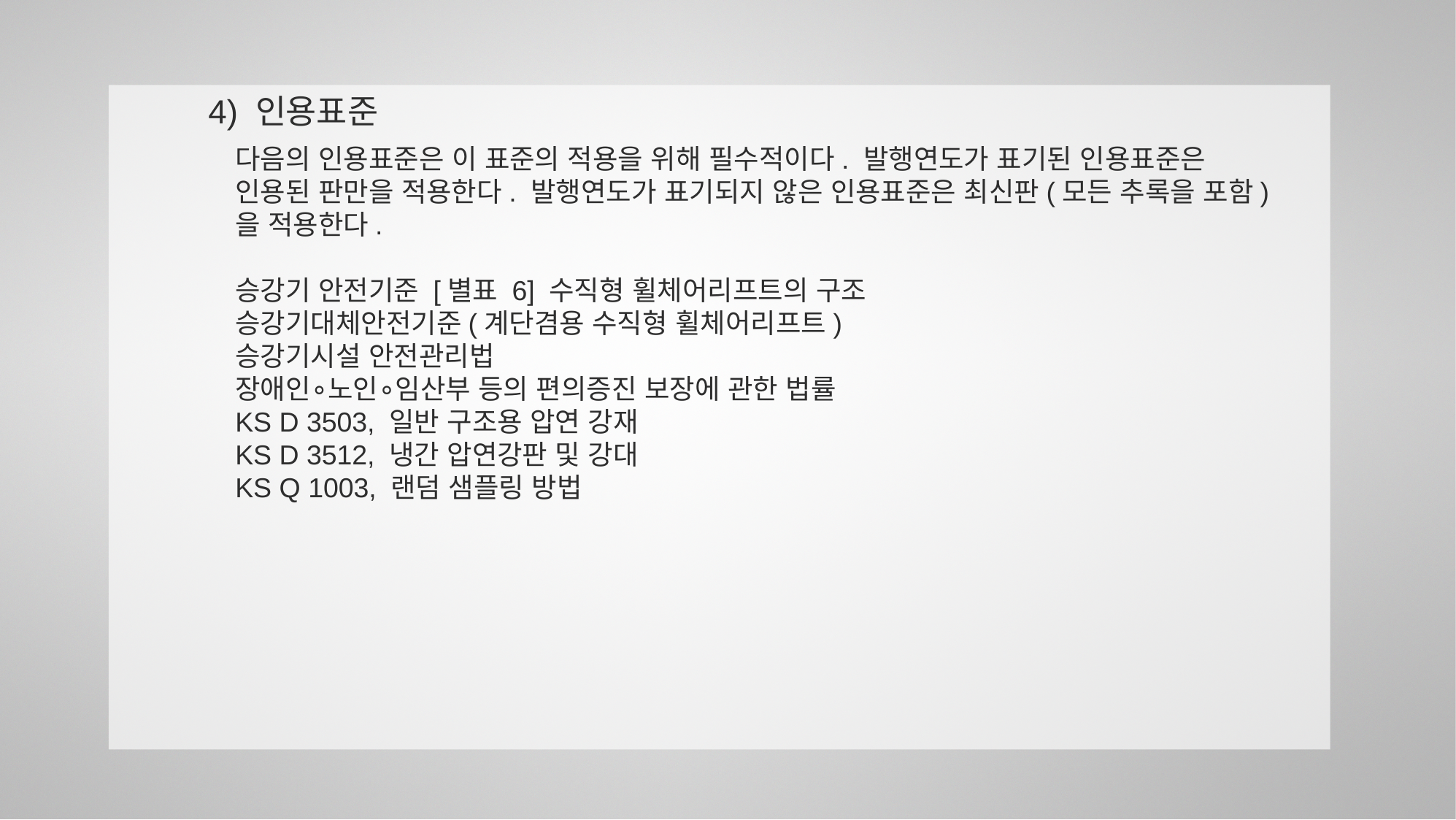

4) 인용표준
다음의 인용표준은 이 표준의 적용을 위해 필수적이다. 발행연도가 표기된 인용표준은 인용된 판만을 적용한다. 발행연도가 표기되지 않은 인용표준은 최신판(모든 추록을 포함)을 적용한다.

승강기 안전기준 [별표 6] 수직형 휠체어리프트의 구조
승강기대체안전기준(계단겸용 수직형 휠체어리프트)
승강기시설 안전관리법
장애인∘노인∘임산부 등의 편의증진 보장에 관한 법률
KS D 3503, 일반 구조용 압연 강재
KS D 3512, 냉간 압연강판 및 강대
KS Q 1003, 랜덤 샘플링 방법